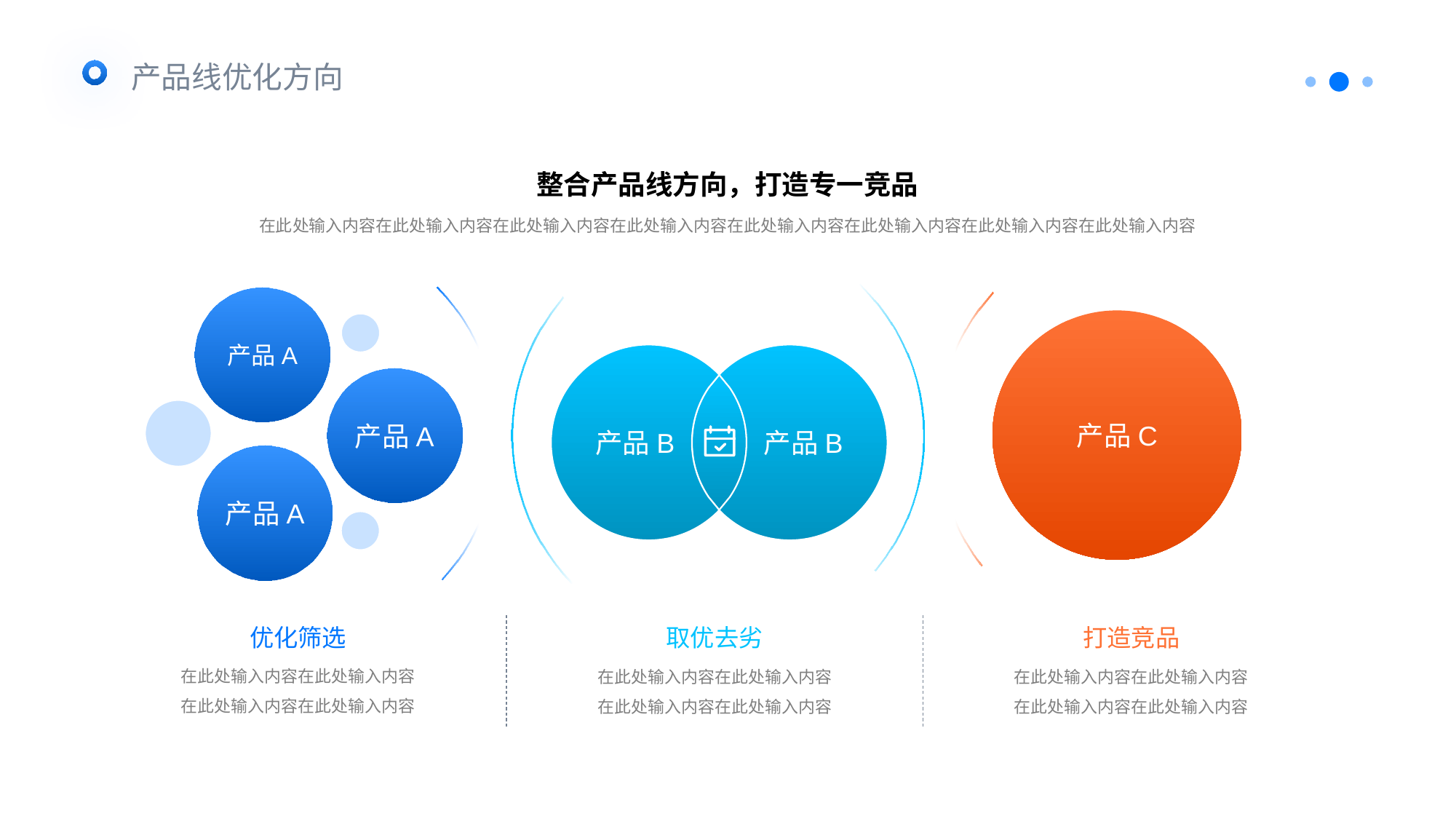

产品线优化方向
整合产品线方向，打造专一竞品
在此处输入内容在此处输入内容在此处输入内容在此处输入内容在此处输入内容在此处输入内容在此处输入内容在此处输入内容

产品A
产品C

产品B
产品B
产品A

产品A

优化筛选
取优去劣
打造竞品
在此处输入内容在此处输入内容在此处输入内容在此处输入内容
在此处输入内容在此处输入内容在此处输入内容在此处输入内容
在此处输入内容在此处输入内容在此处输入内容在此处输入内容